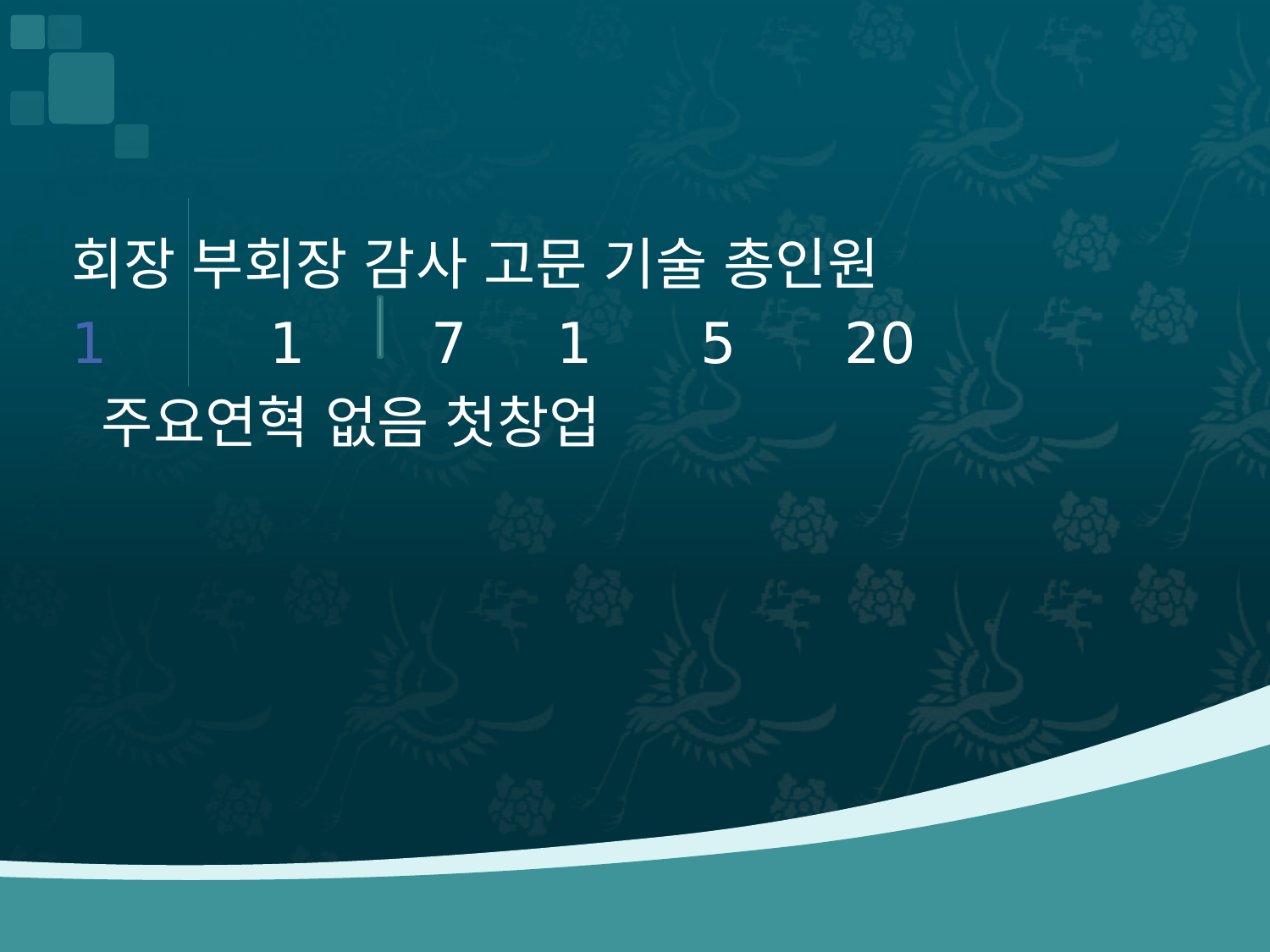

#

회장 부회장 감사 고문 기술 총인원
       1       7     1      5      20
 주요연혁 없음 첫창업